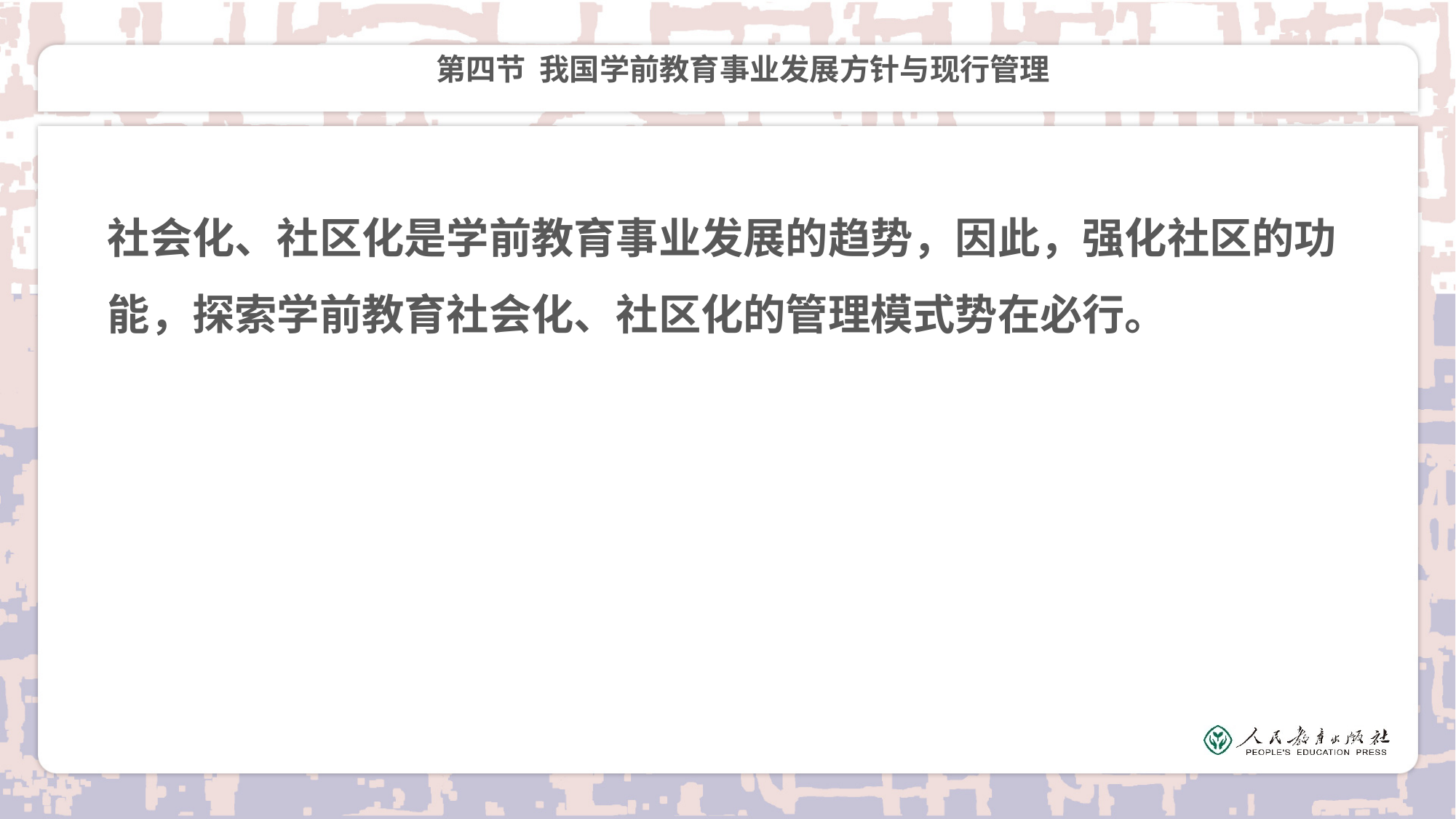

# 第四节  我国学前教育事业发展方针与现行管理
社会化、社区化是学前教育事业发展的趋势，因此，强化社区的功能，探索学前教育社会化、社区化的管理模式势在必行。